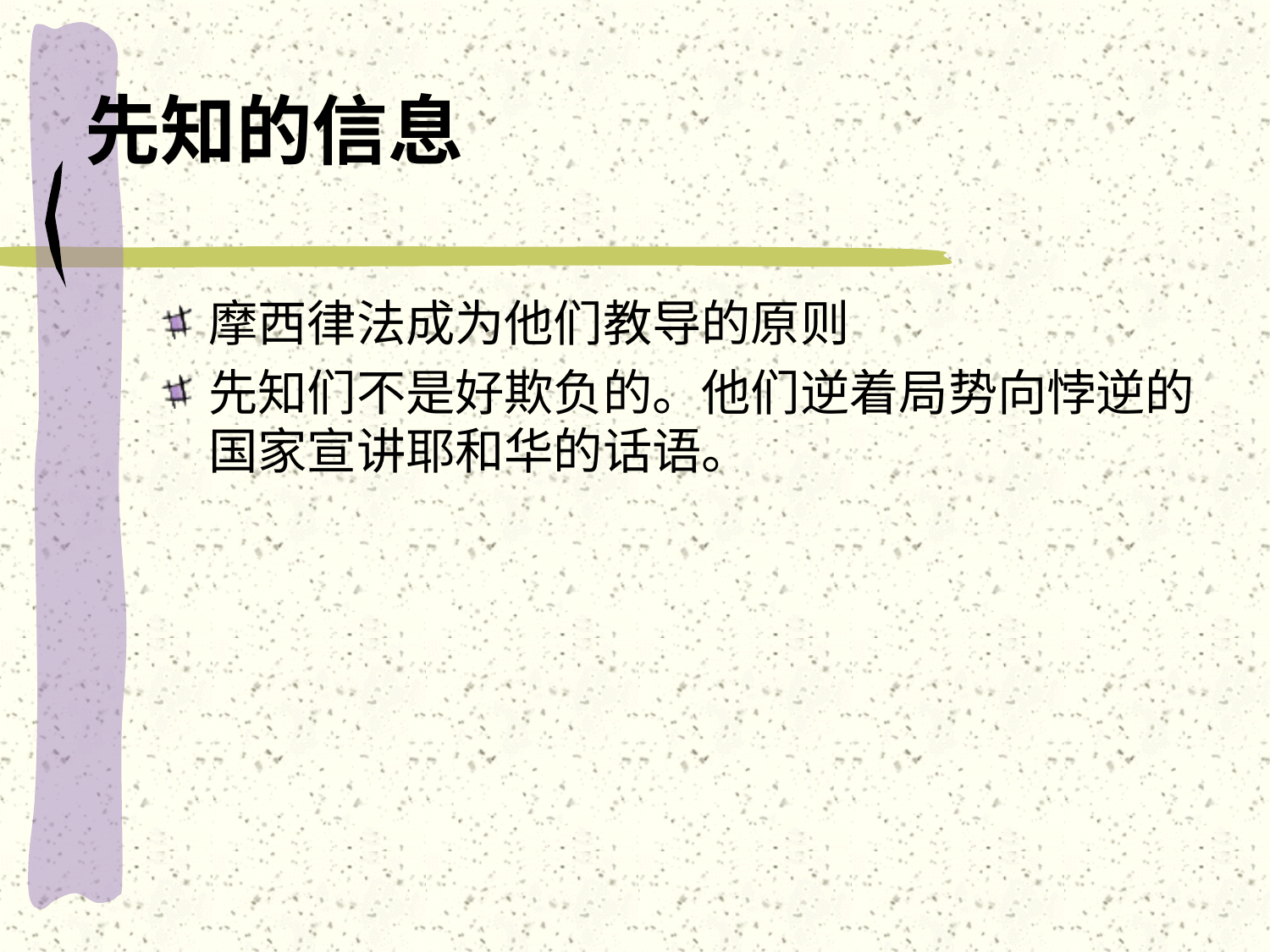

# 先知的信息
摩西律法成为他们教导的原则
先知们不是好欺负的。他们逆着局势向悖逆的国家宣讲耶和华的话语。